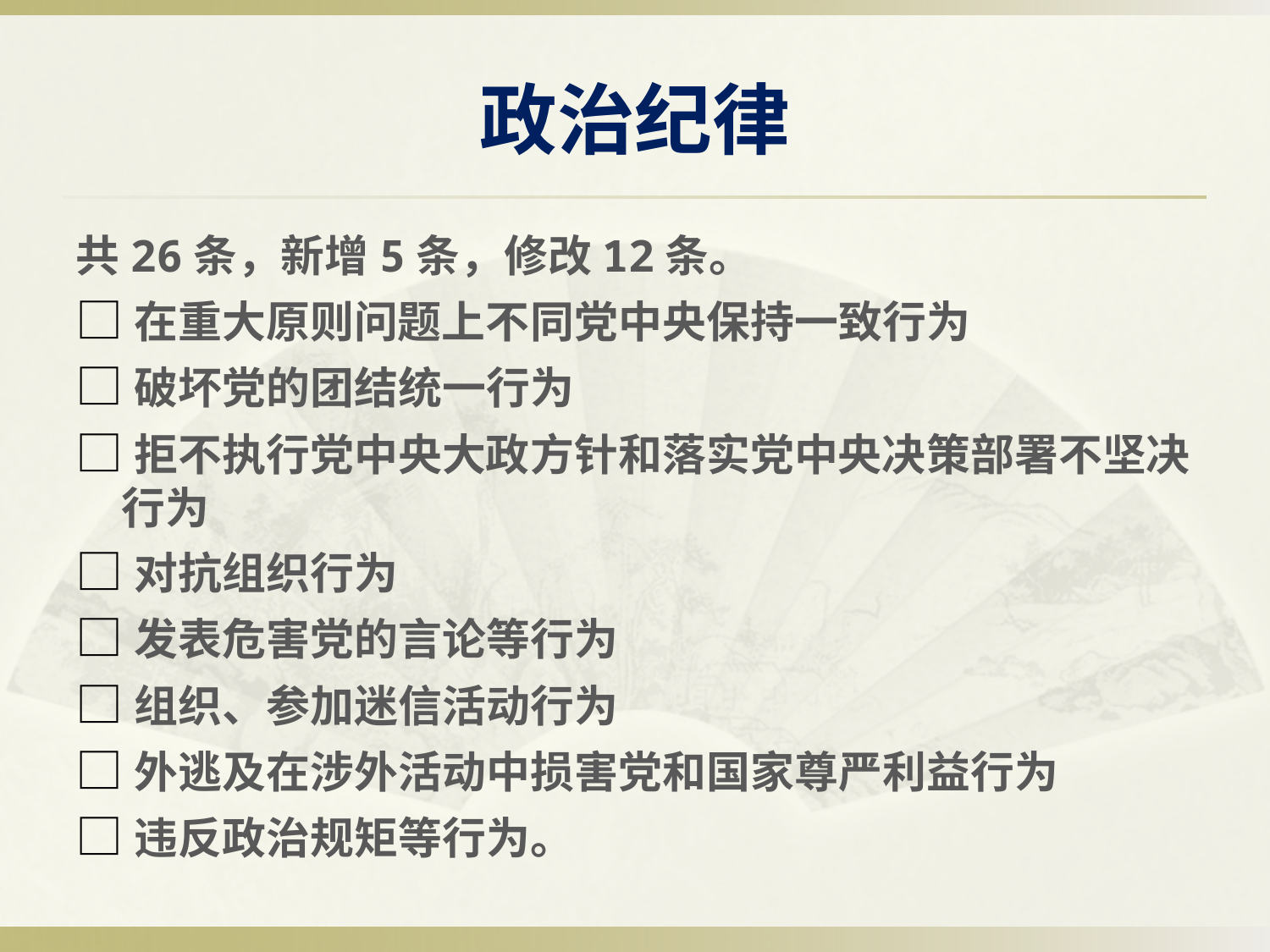

# 政治纪律
共26条，新增5条，修改12条。
□在重大原则问题上不同党中央保持一致行为
□破坏党的团结统一行为
□拒不执行党中央大政方针和落实党中央决策部署不坚决行为
□对抗组织行为
□发表危害党的言论等行为
□组织、参加迷信活动行为
□外逃及在涉外活动中损害党和国家尊严利益行为
□违反政治规矩等行为。